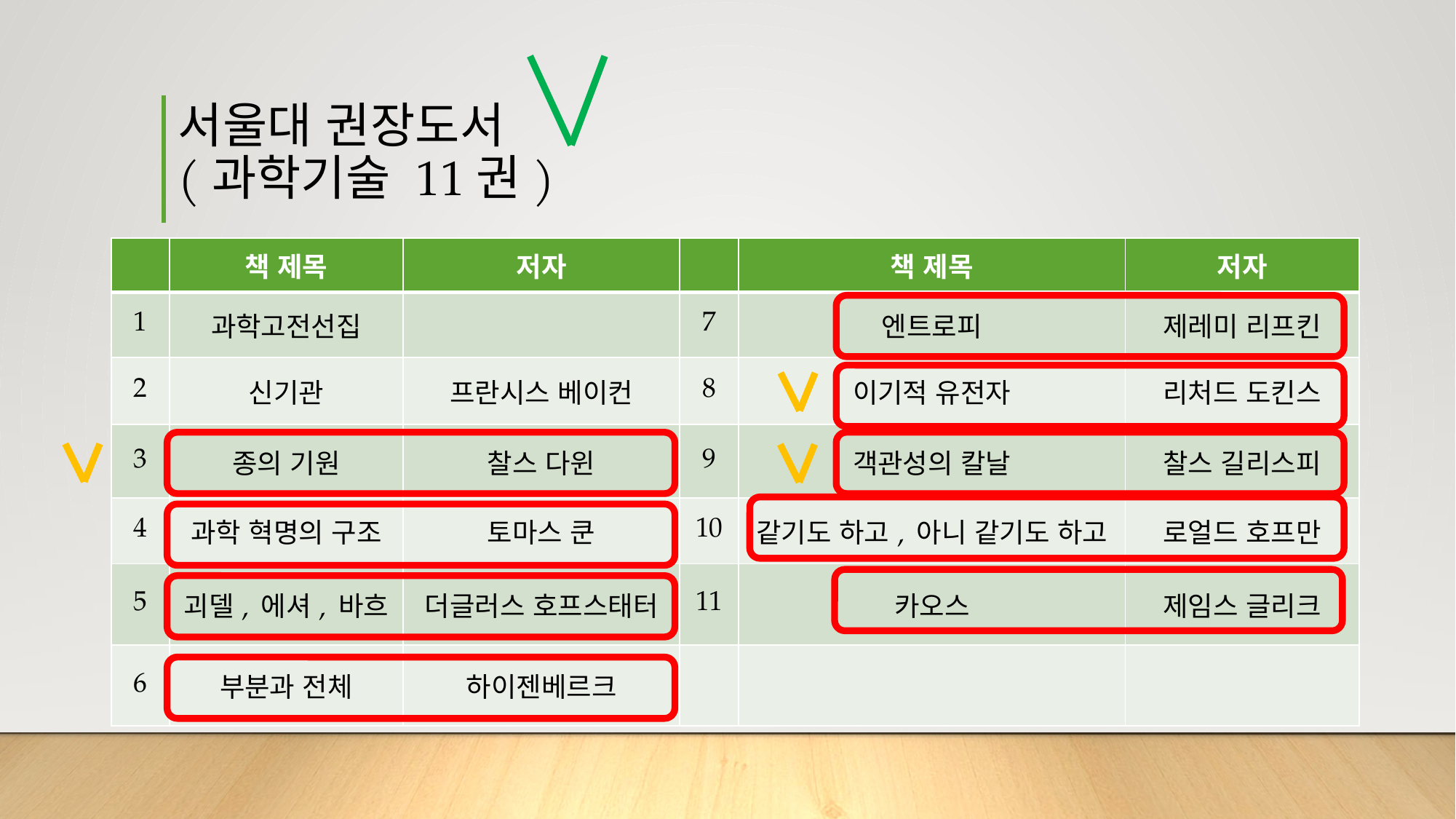

# 서울대 권장도서 (과학기술 11권)
|  | 책 제목 | 저자 |  | 책 제목 | 저자 |
| --- | --- | --- | --- | --- | --- |
| 1 | 과학고전선집 |  | 7 | 엔트로피 | 제레미 리프킨 |
| 2 | 신기관 | 프란시스 베이컨 | 8 | 이기적 유전자 | 리처드 도킨스 |
| 3 | 종의 기원 | 찰스 다윈 | 9 | 객관성의 칼날 | 찰스 길리스피 |
| 4 | 과학 혁명의 구조 | 토마스 쿤 | 10 | 같기도 하고, 아니 같기도 하고 | 로얼드 호프만 |
| 5 | 괴델, 에셔, 바흐 | 더글러스 호프스태터 | 11 | 카오스 | 제임스 글리크 |
| 6 | 부분과 전체 | 하이젠베르크 |  |  |  |